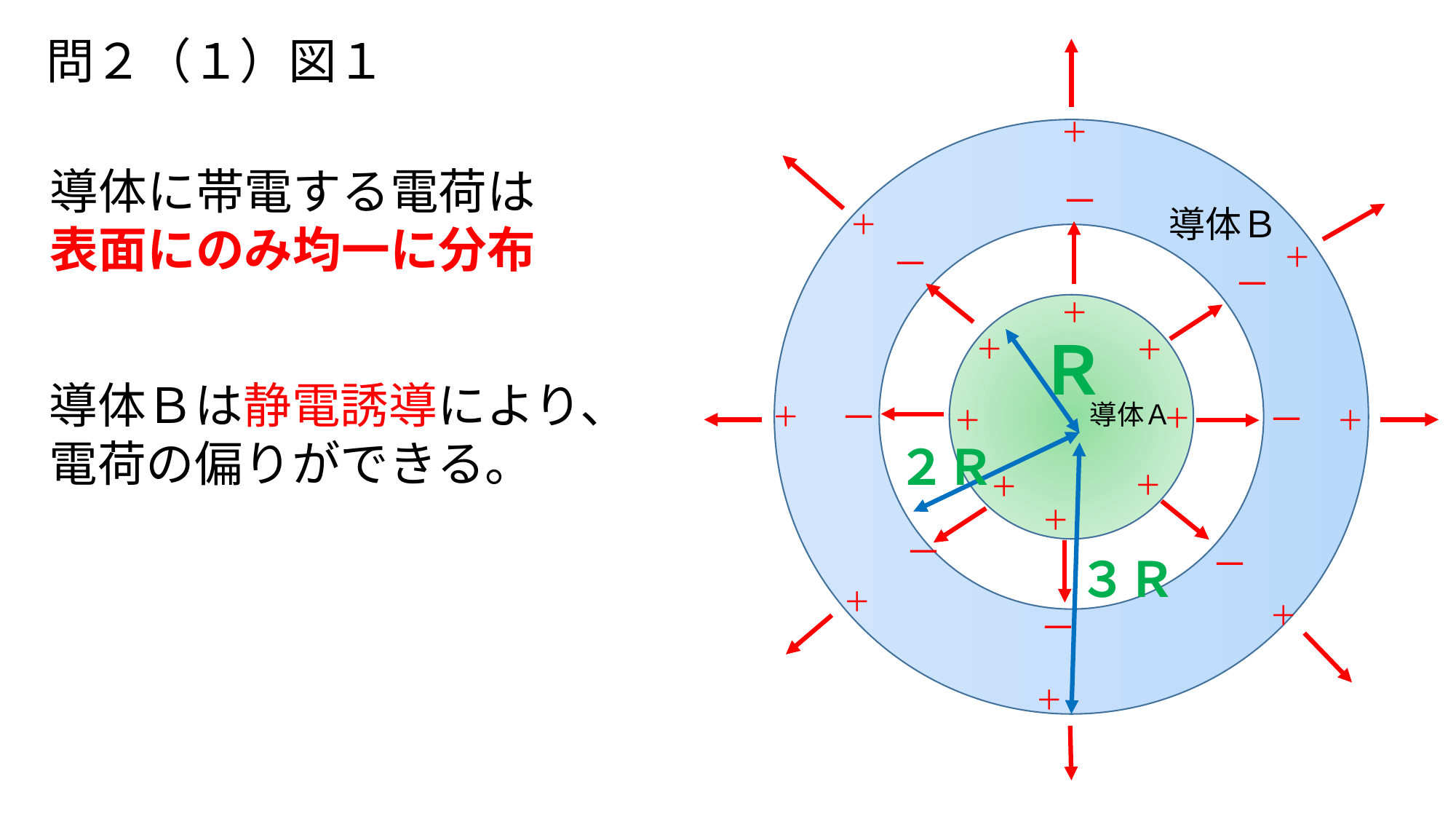

# 問２（１）図１
＋

Ｒ
２Ｒ
３Ｒ
導体に帯電する電荷は
表面にのみ均一に分布
－
導体Ｂ
＋
－
＋
－
＋
＋
＋
導体Ｂは静電誘導により、電荷の偏りができる。
－
－
導体Ａ
＋
＋
＋
＋
＋
＋

＋
－
－
＋
＋
－
＋